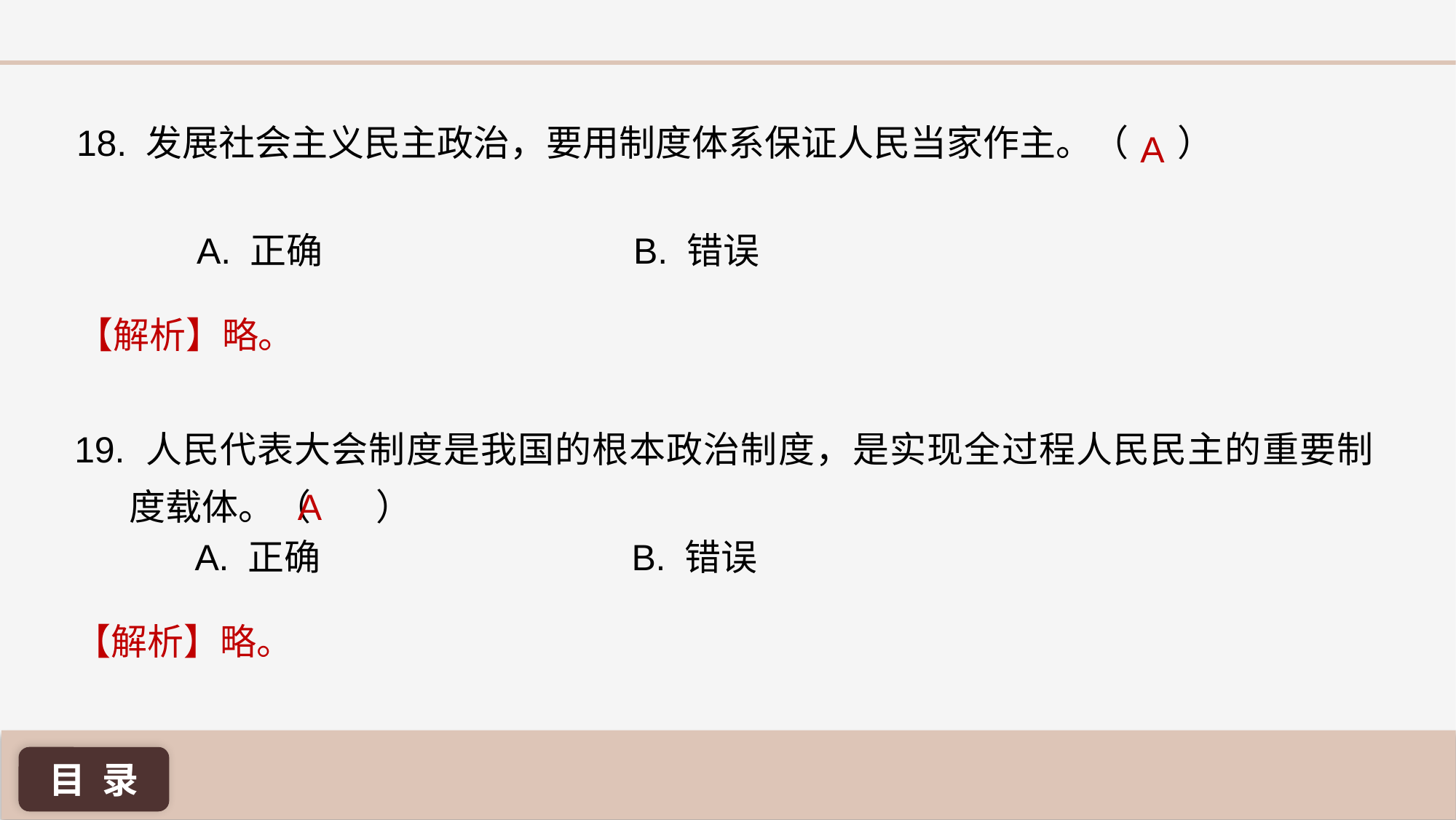

18. 发展社会主义民主政治，要用制度体系保证人民当家作主。（      ）
A
A. 正确 			B. 错误
【解析】略。
19. 人民代表大会制度是我国的根本政治制度，是实现全过程人民民主的重要制度载体。（        ）
A
A. 正确 			B. 错误
【解析】略。